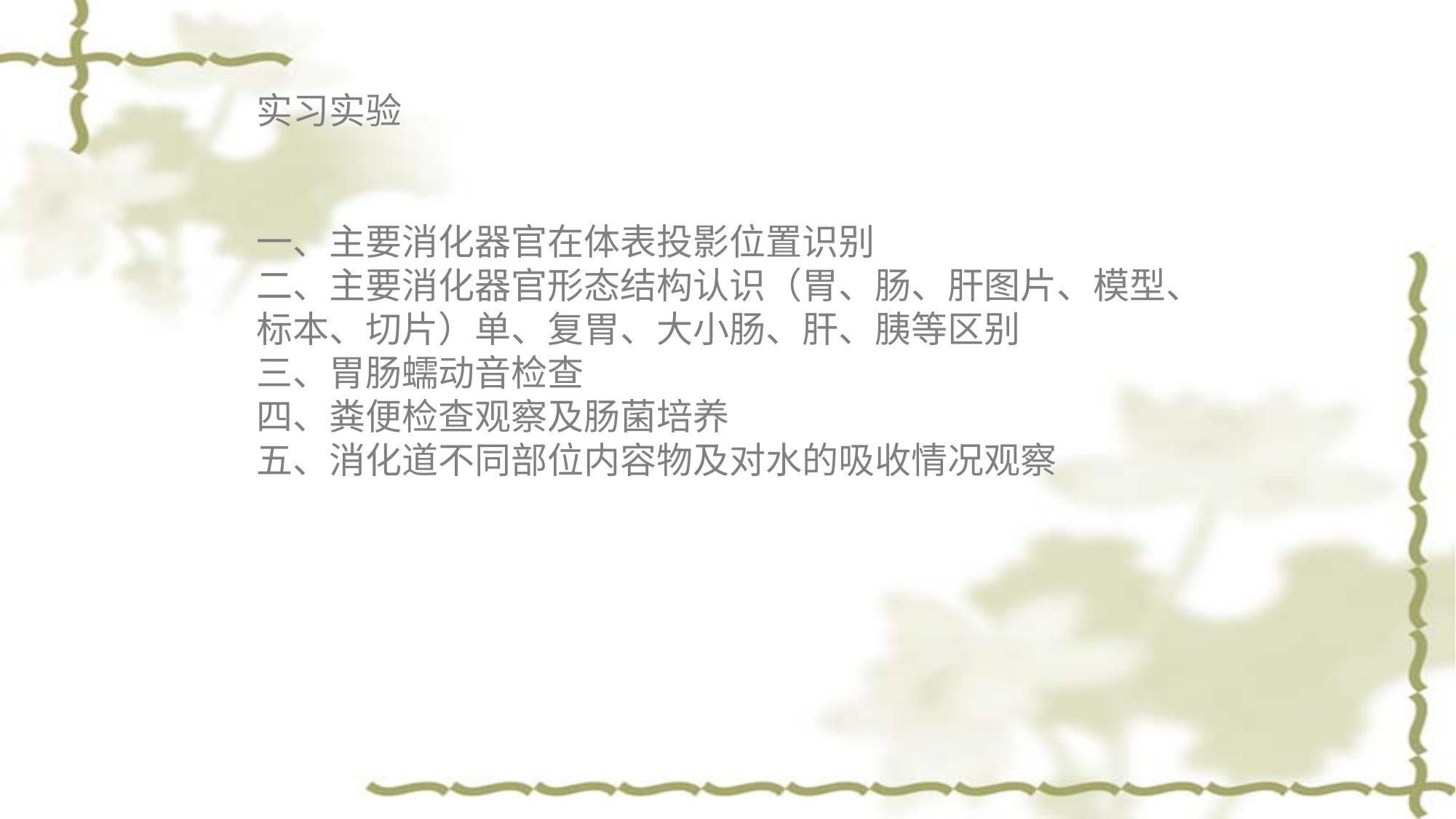

实习实验

一、主要消化器官在体表投影位置识别
二、主要消化器官形态结构认识（胃、肠、肝图片、模型、标本、切片）单、复胃、大小肠、肝、胰等区别
三、胃肠蠕动音检查
四、粪便检查观察及肠菌培养
五、消化道不同部位内容物及对水的吸收情况观察